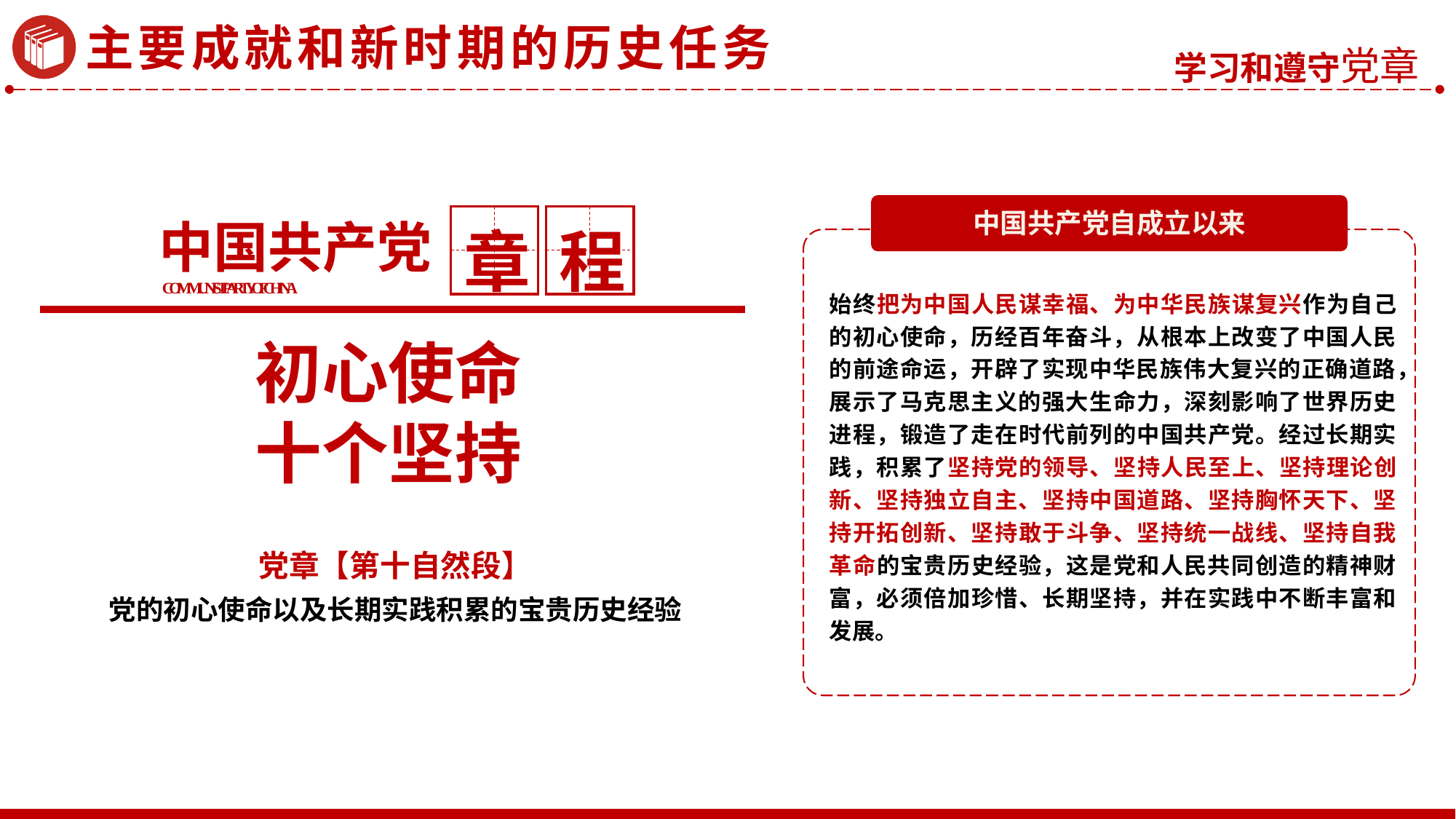

主要成就和新时期的历史任务
中国共产党
章

程

COMMUNIST PARTY OF CHINA
中国共产党自成立以来

始终把为中国人民谋幸福、为中华民族谋复兴作为自己的初心使命，历经百年奋斗，从根本上改变了中国人民的前途命运，开辟了实现中华民族伟大复兴的正确道路，展示了马克思主义的强大生命力，深刻影响了世界历史进程，锻造了走在时代前列的中国共产党。经过长期实践，积累了坚持党的领导、坚持人民至上、坚持理论创新、坚持独立自主、坚持中国道路、坚持胸怀天下、坚持开拓创新、坚持敢于斗争、坚持统一战线、坚持自我革命的宝贵历史经验，这是党和人民共同创造的精神财富，必须倍加珍惜、长期坚持，并在实践中不断丰富和发展。

初心使命
十个坚持
党章【第十自然段】
党的初心使命以及长期实践积累的宝贵历史经验